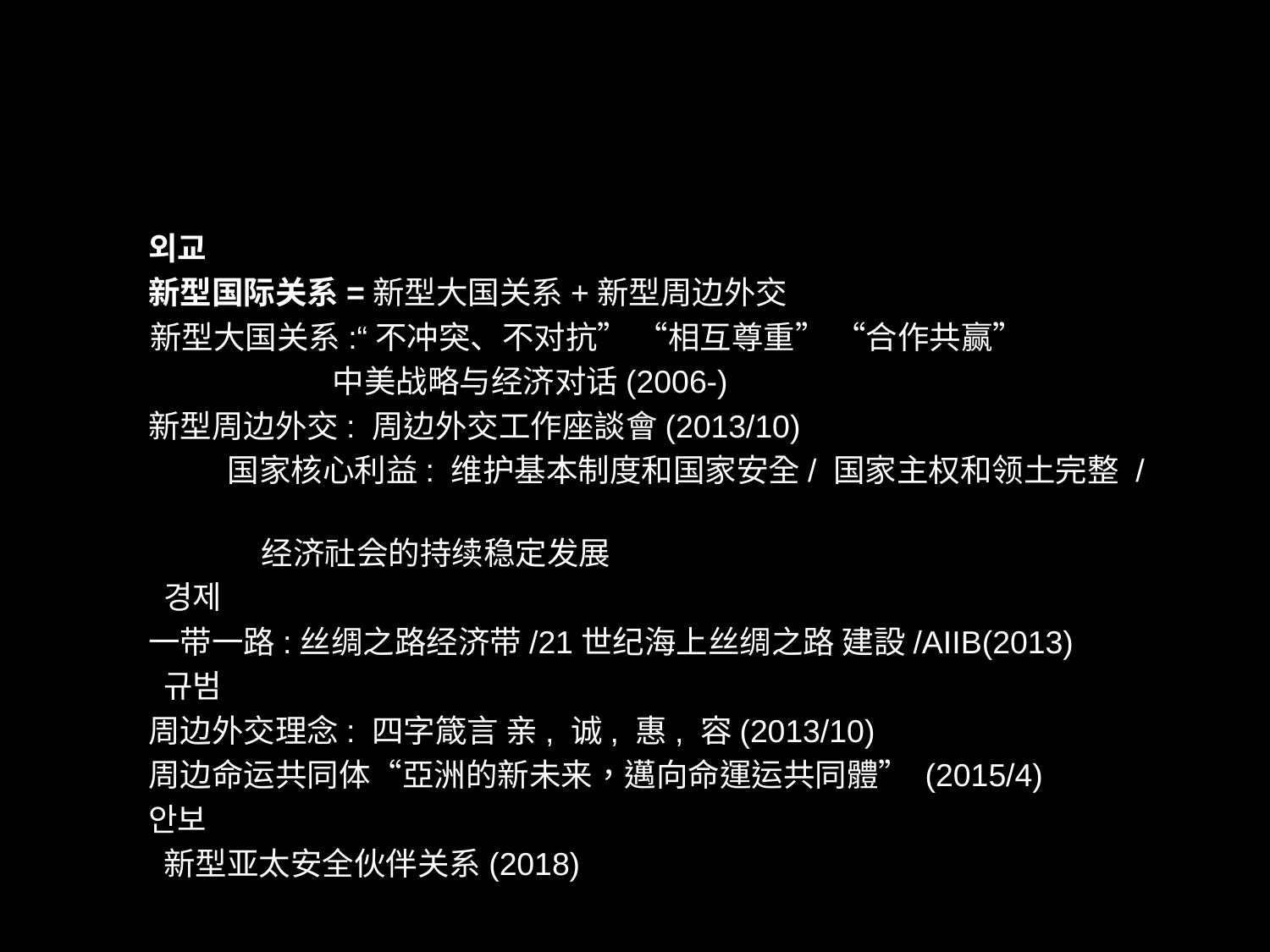

#
         외교
         新型国际关系=新型大国关系+新型周边外交
         新型大国关系:“不冲突、不对抗” “相互尊重” “合作共赢”
                            中美战略与经济对话(2006-)
         新型周边外交: 周边外交工作座談會(2013/10)
                    国家核心利益: 维护基本制度和国家安全/ 国家主权和领土完整 /
                    经济社会的持续稳定发展
         경제
         一带一路:丝绸之路经济带/21世纪海上丝绸之路 建設/AIIB(2013)
         규범
         周边外交理念: 四字箴言 亲, 诚, 惠, 容(2013/10)
         周边命运共同体“亞洲的新未来，邁向命運运共同體” (2015/4)
         안보
         新型亚太安全伙伴关系(2018)